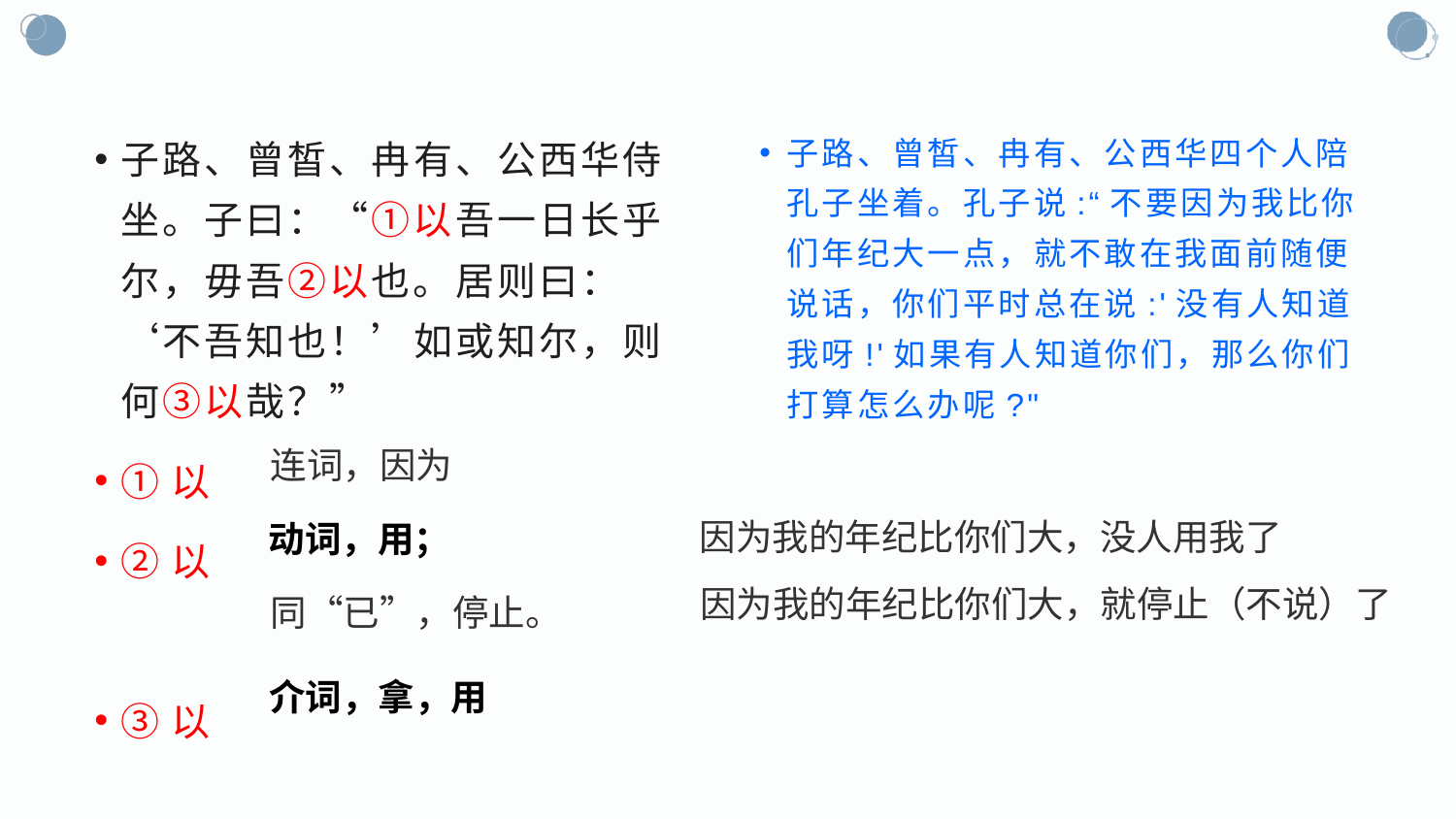

#
子路、曾皙、冉有、公西华侍坐。子曰：“①以吾一日长乎尔，毋吾②以也。居则曰：‘不吾知也！’如或知尔，则何③以哉？”
①以
②以

③以

子路、曾皙、冉有、公西华四个人陪孔子坐着。孔子说:“不要因为我比你们年纪大一点，就不敢在我面前随便说话，你们平时总在说:'没有人知道我呀!'如果有人知道你们，那么你们打算怎么办呢?"
连词，因为
因为我的年纪比你们大，没人用我了
动词，用；
因为我的年纪比你们大，就停止（不说）了
同“已”，停止。
介词，拿，用